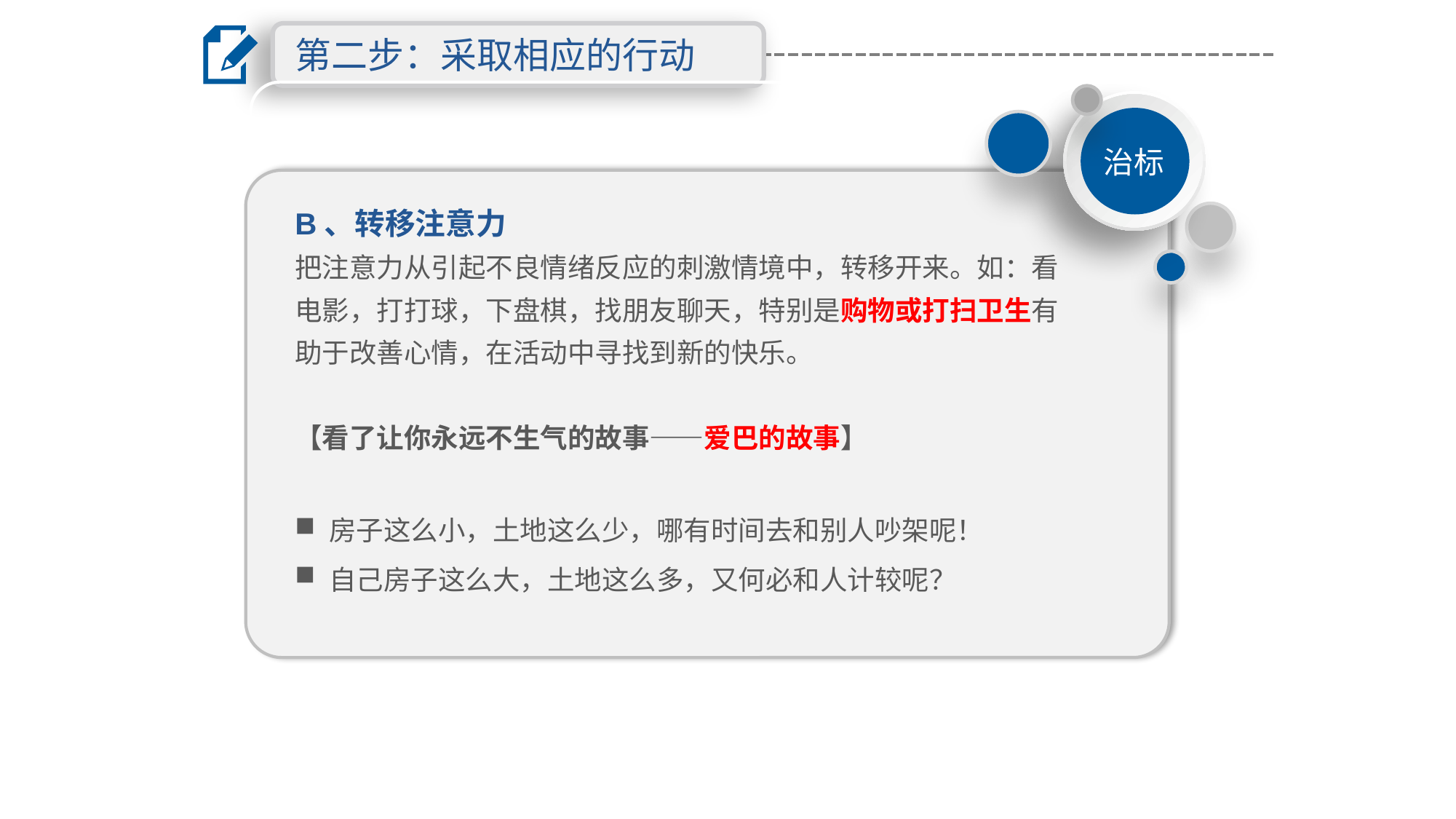

第二步：采取相应的行动

治标
B、转移注意力
把注意力从引起不良情绪反应的刺激情境中，转移开来。如：看电影，打打球，下盘棋，找朋友聊天，特别是购物或打扫卫生有助于改善心情，在活动中寻找到新的快乐。

【看了让你永远不生气的故事——爱巴的故事】

房子这么小，土地这么少，哪有时间去和别人吵架呢！
自己房子这么大，土地这么多，又何必和人计较呢？